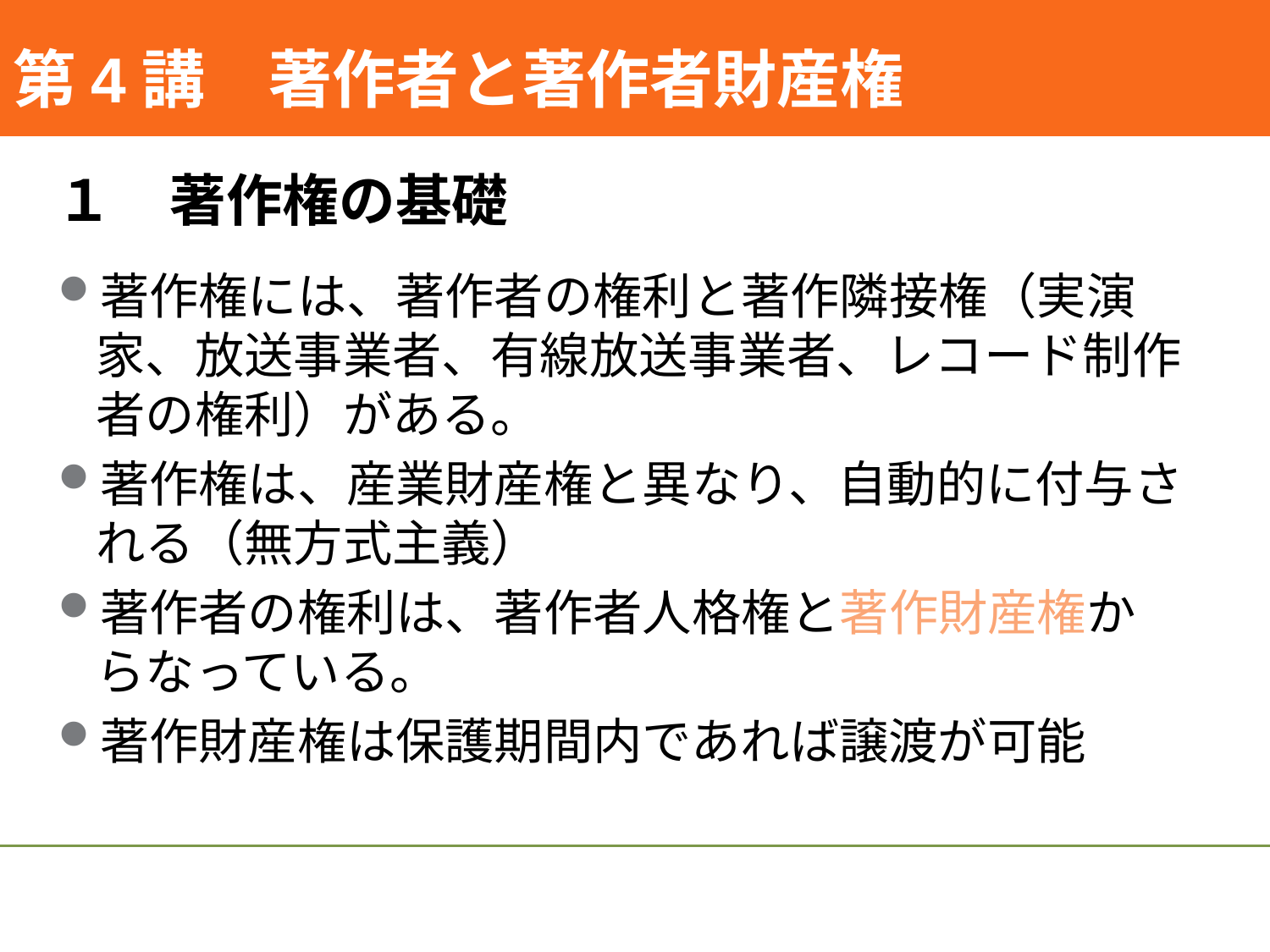

#
第4講　著作者と著作者財産権
１　著作権の基礎
著作権には、著作者の権利と著作隣接権（実演家、放送事業者、有線放送事業者、レコード制作者の権利）がある。
著作権は、産業財産権と異なり、自動的に付与される（無方式主義）
著作者の権利は、著作者人格権と著作財産権からなっている。
著作財産権は保護期間内であれば譲渡が可能